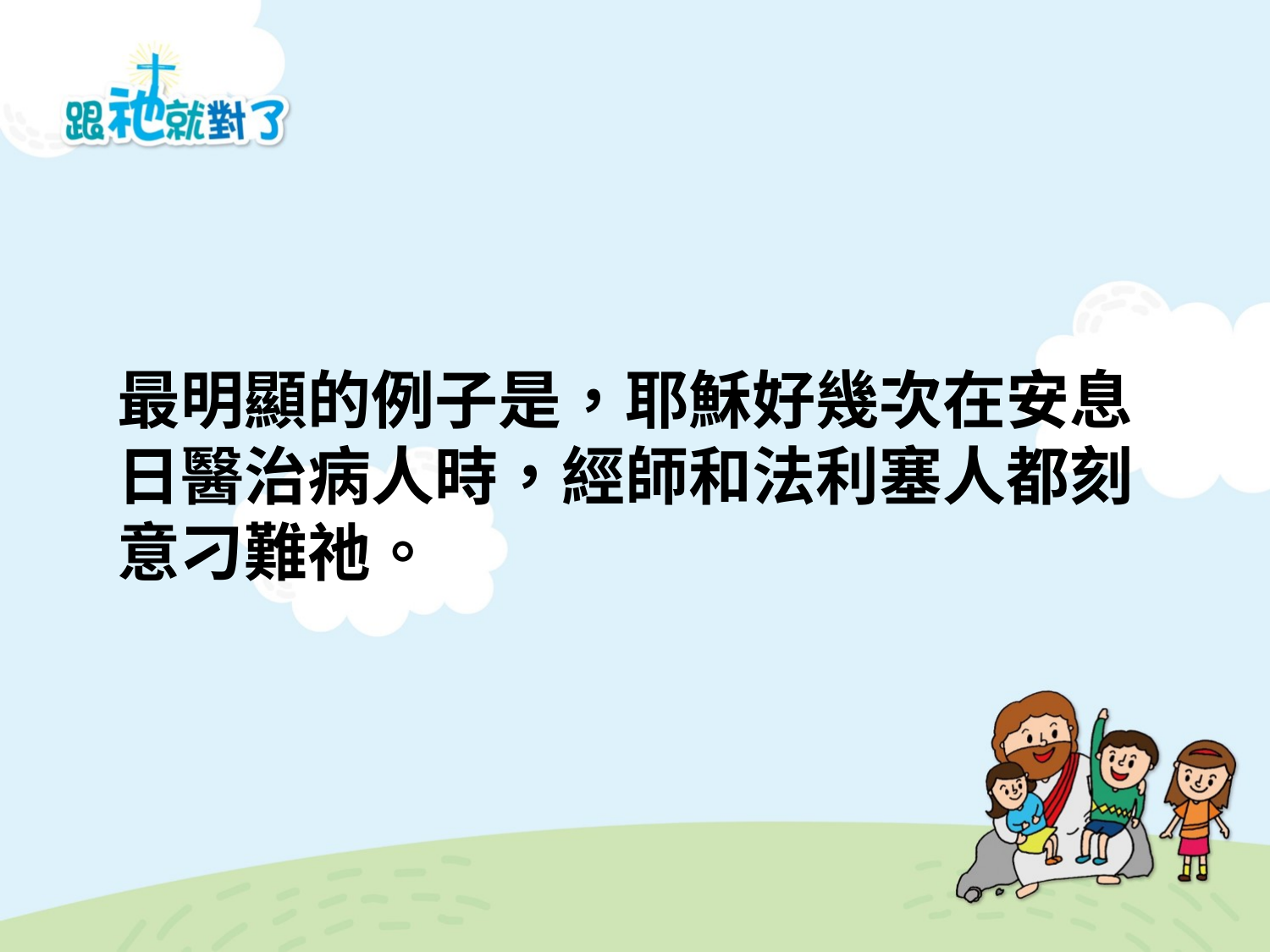

最明顯的例子是，耶穌好幾次在安息日醫治病人時，經師和法利塞人都刻意刁難祂。